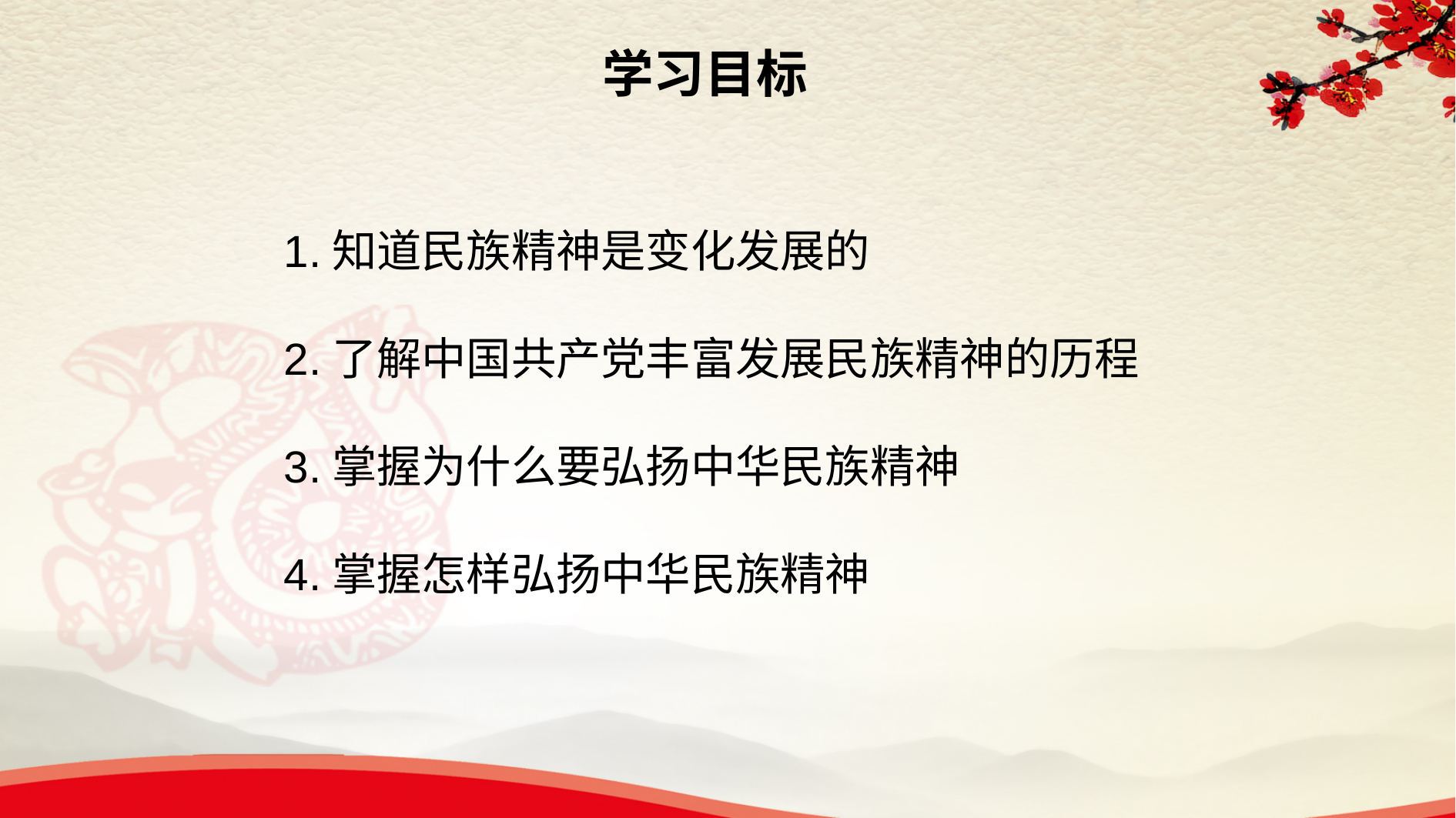

学习目标
1.知道民族精神是变化发展的
2.了解中国共产党丰富发展民族精神的历程
3.掌握为什么要弘扬中华民族精神
4.掌握怎样弘扬中华民族精神